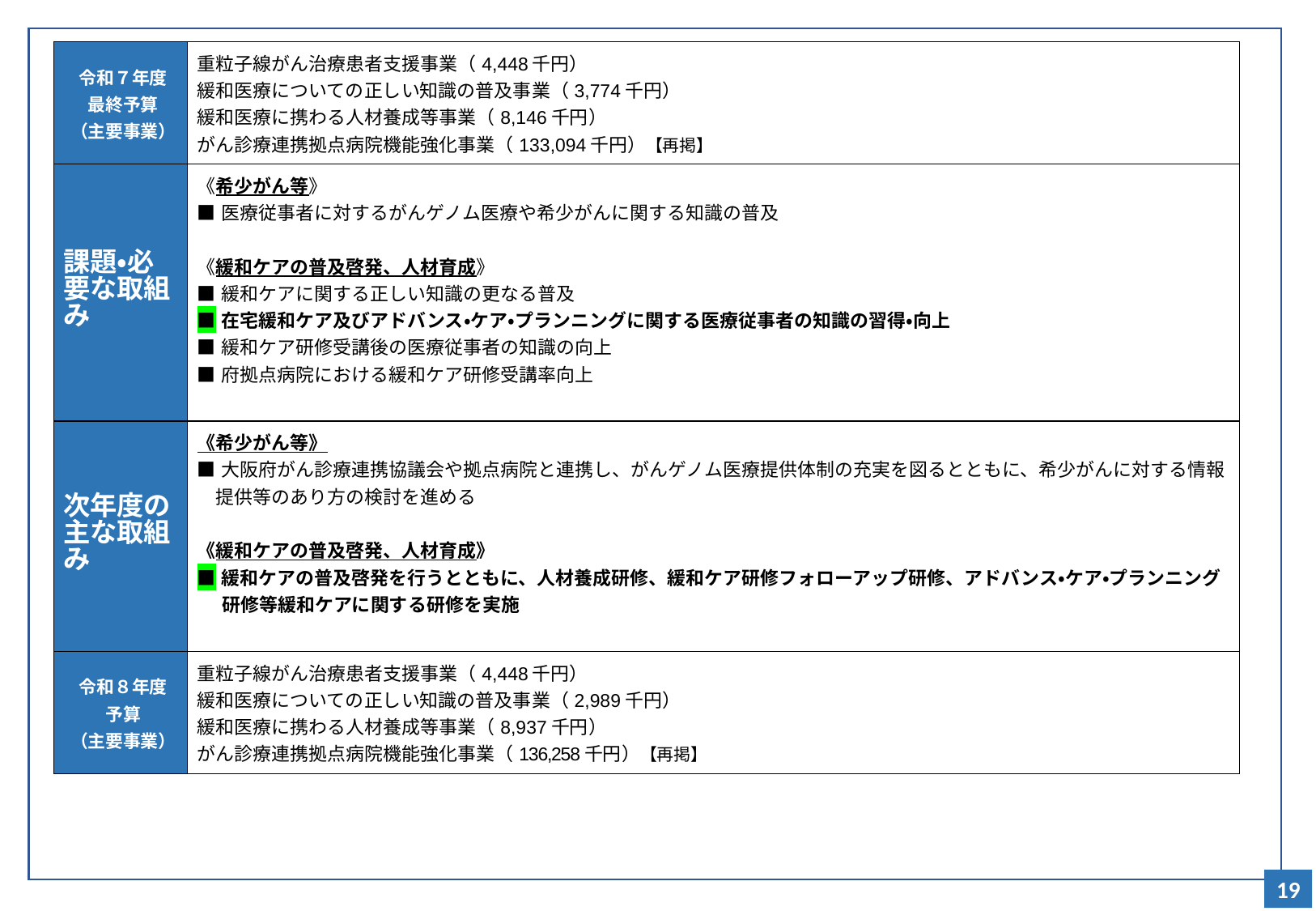

| 令和７年度 最終予算 （主要事業） | 重粒子線がん治療患者支援事業（4,448千円） 緩和医療についての正しい知識の普及事業（3,774千円） 緩和医療に携わる人材養成等事業（8,146千円） がん診療連携拠点病院機能強化事業（133,094千円）【再掲】 |
| --- | --- |
| 課題・必要な取組み | 《希少がん等》 ■医療従事者に対するがんゲノム医療や希少がんに関する知識の普及 《緩和ケアの普及啓発、人材育成》 ■緩和ケアに関する正しい知識の更なる普及 ■在宅緩和ケア及びアドバンス・ケア・プランニングに関する医療従事者の知識の習得・向上 ■緩和ケア研修受講後の医療従事者の知識の向上 ■府拠点病院における緩和ケア研修受講率向上 |
| 次年度の主な取組み | 《希少がん等》 ■大阪府がん診療連携協議会や拠点病院と連携し、がんゲノム医療提供体制の充実を図るとともに、希少がんに対する情報 　提供等のあり方の検討を進める 《緩和ケアの普及啓発、人材育成》 ■緩和ケアの普及啓発を行うとともに、人材養成研修、緩和ケア研修フォローアップ研修、アドバンス・ケア・プランニング研修等緩和ケアに関する研修を実施 |
| 令和８年度 予算 （主要事業） | 重粒子線がん治療患者支援事業（4,448千円） 緩和医療についての正しい知識の普及事業（2,989千円） 緩和医療に携わる人材養成等事業（8,937千円） がん診療連携拠点病院機能強化事業（136,258千円）【再掲】 |
19